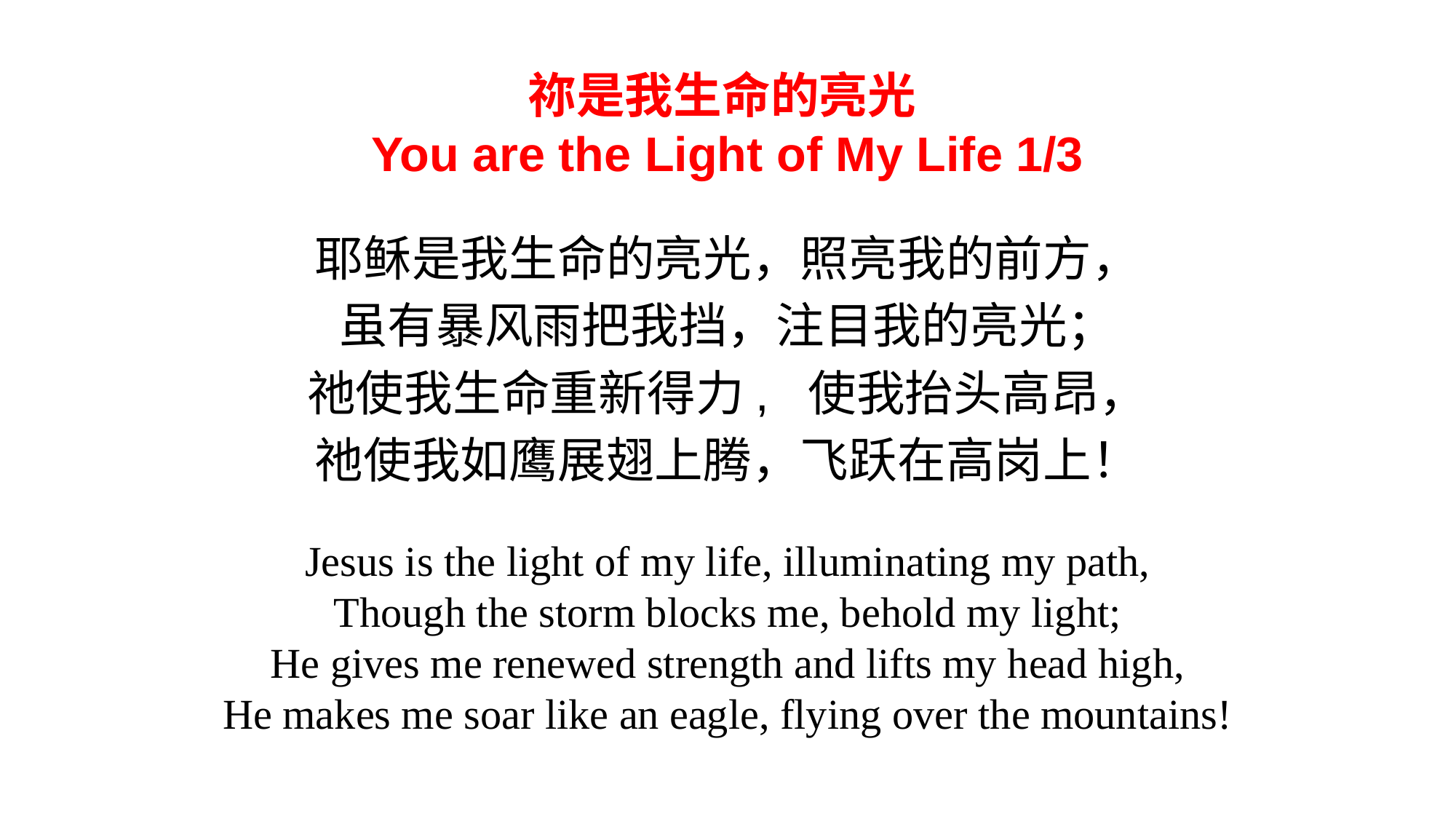

# 祢是我生命的亮光 You are the Light of My Life 1/3
耶稣是我生命的亮光，照亮我的前方，
虽有暴风雨把我挡，注目我的亮光；
祂使我生命重新得力,  使我抬头高昂，
祂使我如鹰展翅上腾，飞跃在高岗上！

Jesus is the light of my life, illuminating my path,
Though the storm blocks me, behold my light;
He gives me renewed strength and lifts my head high,
He makes me soar like an eagle, flying over the mountains!